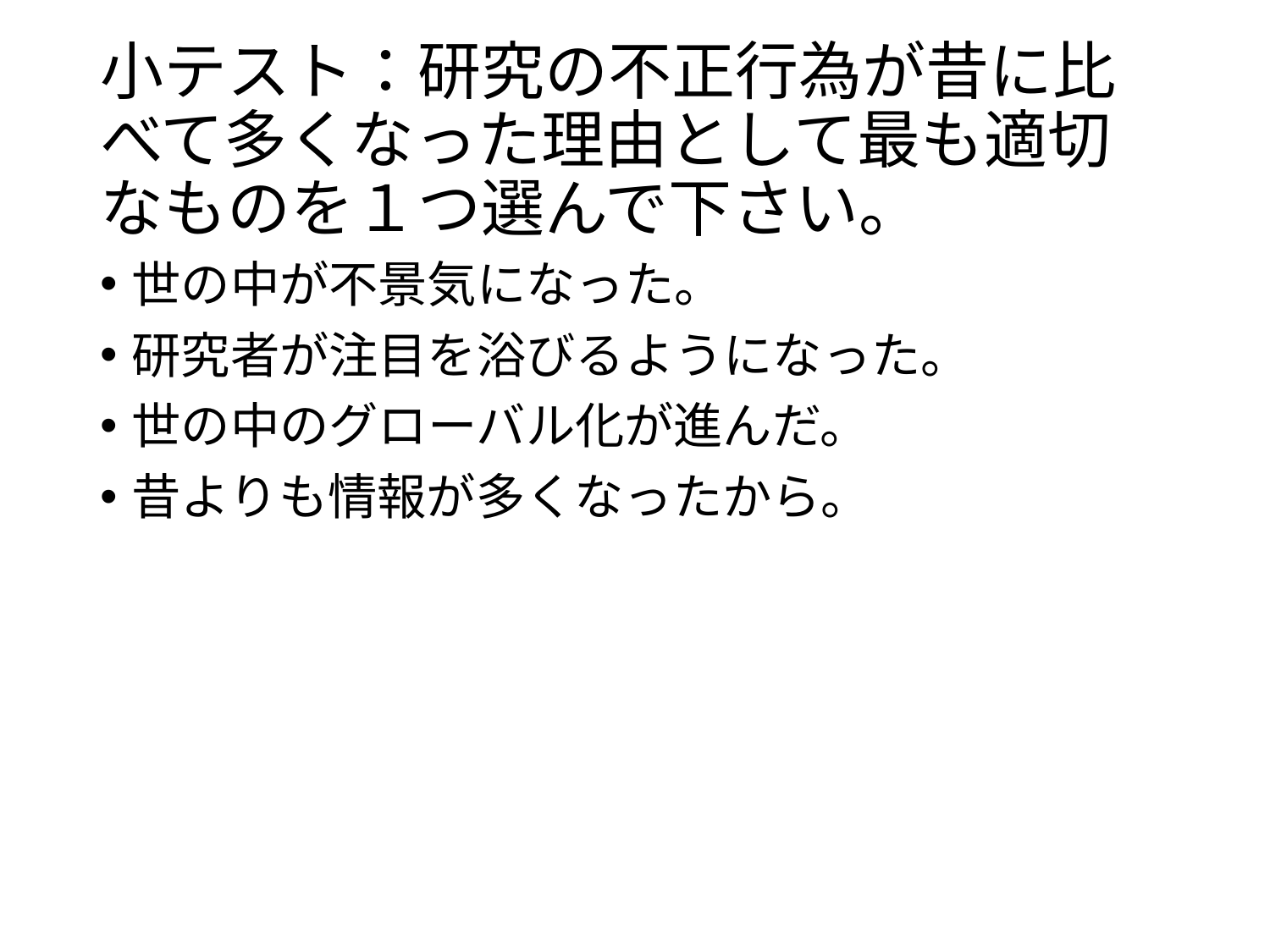

# 小テスト：研究の不正行為が昔に比べて多くなった理由として最も適切なものを１つ選んで下さい。
世の中が不景気になった。
研究者が注目を浴びるようになった。
世の中のグローバル化が進んだ。
昔よりも情報が多くなったから。